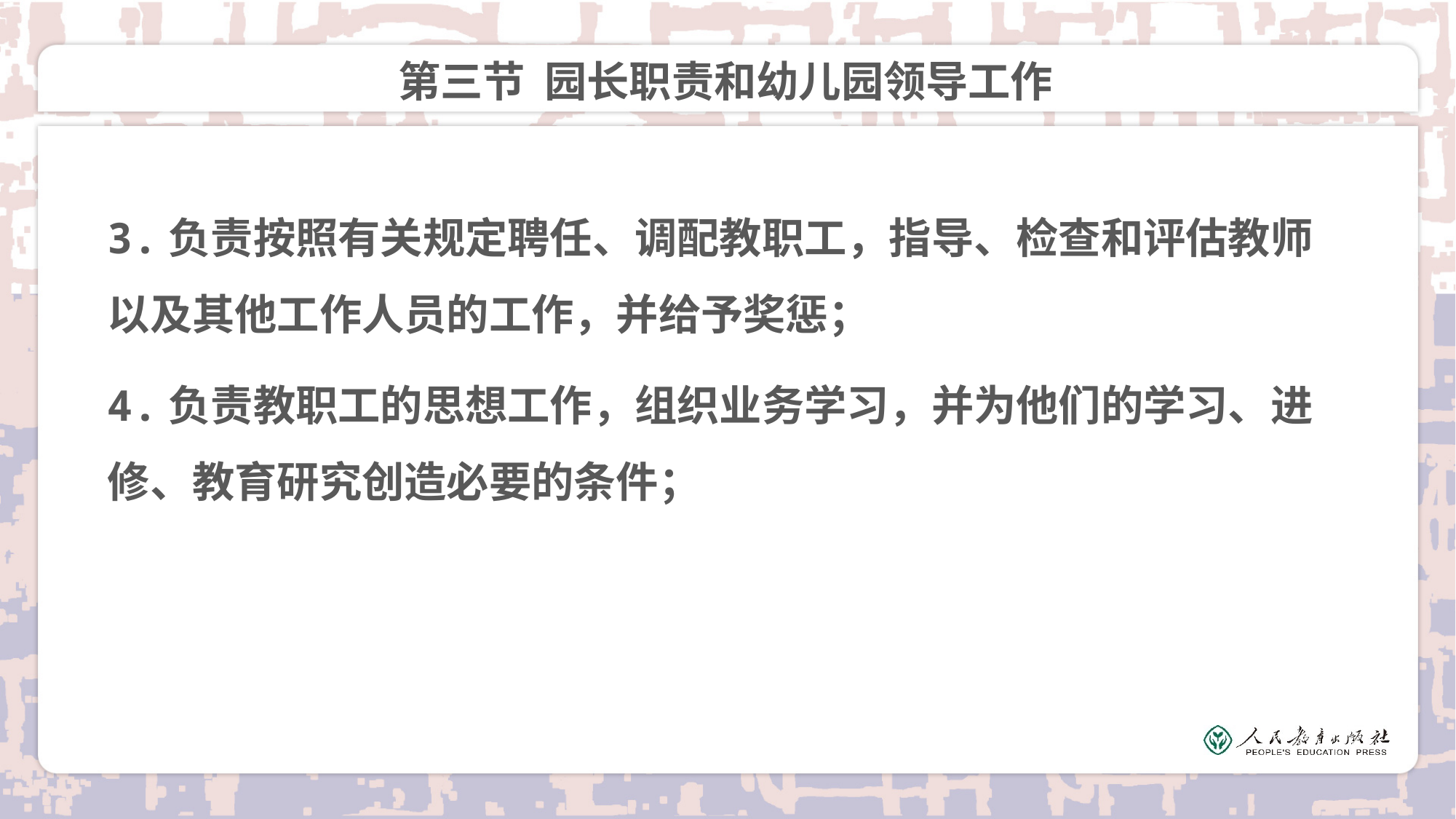

# 第三节  园长职责和幼儿园领导工作
3.负责按照有关规定聘任、调配教职工，指导、检查和评估教师以及其他工作人员的工作，并给予奖惩；
4.负责教职工的思想工作，组织业务学习，并为他们的学习、进修、教育研究创造必要的条件；